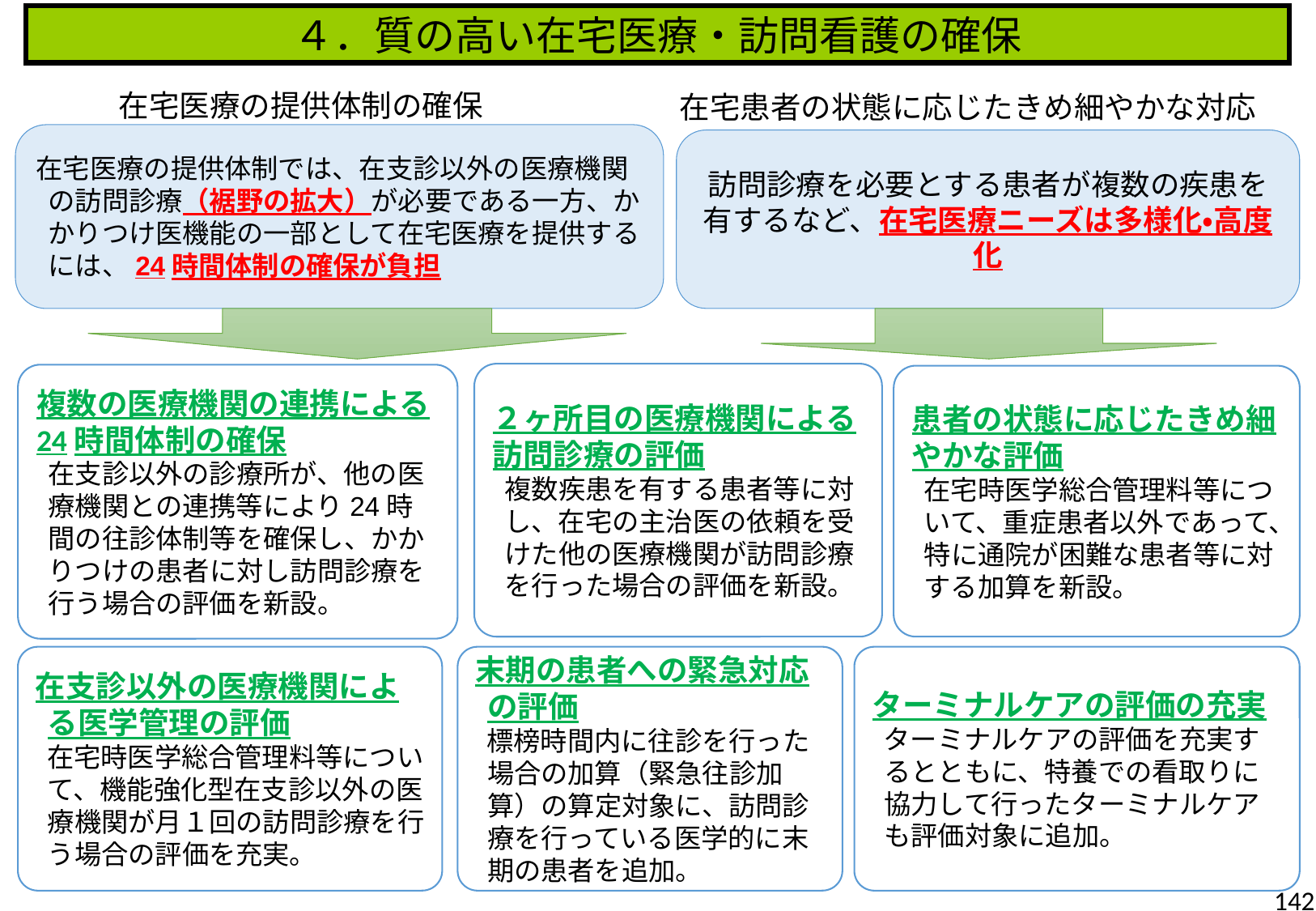

４．質の高い在宅医療・訪問看護の確保
在宅医療の提供体制の確保
在宅患者の状態に応じたきめ細やかな対応
在宅医療の提供体制では、在支診以外の医療機関の訪問診療（裾野の拡大）が必要である一方、かかりつけ医機能の一部として在宅医療を提供するには、24時間体制の確保が負担
訪問診療を必要とする患者が複数の疾患を有するなど、在宅医療ニーズは多様化・高度化

２ヶ所目の医療機関による訪問診療の評価
複数疾患を有する患者等に対し、在宅の主治医の依頼を受けた他の医療機関が訪問診療を行った場合の評価を新設。
複数の医療機関の連携による24時間体制の確保
在支診以外の診療所が、他の医療機関との連携等により24時間の往診体制等を確保し、かかりつけの患者に対し訪問診療を行う場合の評価を新設。
患者の状態に応じたきめ細やかな評価
在宅時医学総合管理料等について、重症患者以外であって、特に通院が困難な患者等に対する加算を新設。
末期の患者への緊急対応の評価
標榜時間内に往診を行った場合の加算（緊急往診加算）の算定対象に、訪問診療を行っている医学的に末期の患者を追加。
在支診以外の医療機関による医学管理の評価
在宅時医学総合管理料等について、機能強化型在支診以外の医療機関が月１回の訪問診療を行う場合の評価を充実。
ターミナルケアの評価の充実
ターミナルケアの評価を充実するとともに、特養での看取りに協力して行ったターミナルケアも評価対象に追加。
142